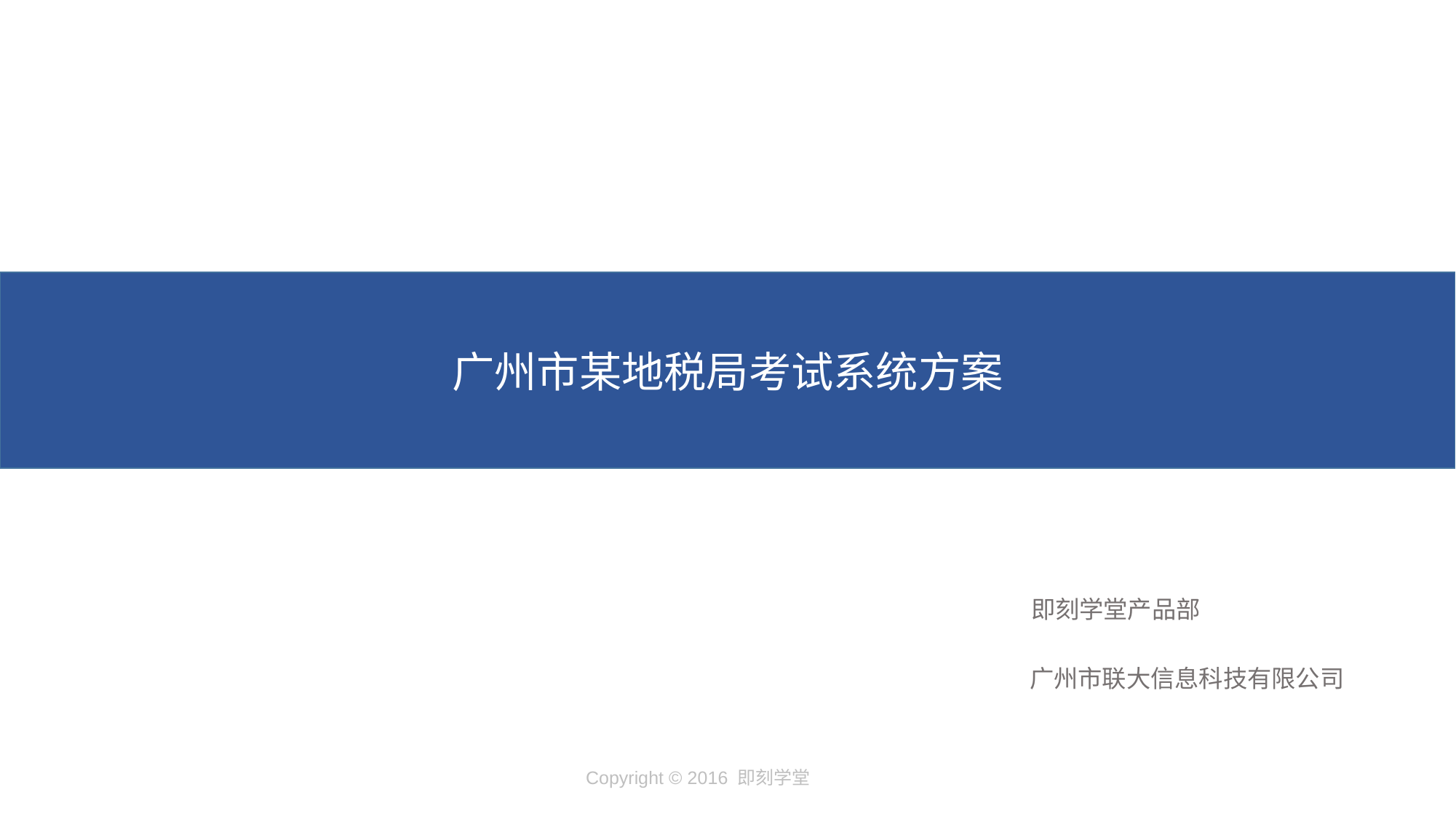

广州市某地税局考试系统方案
即刻学堂产品部
广州市联大信息科技有限公司
Copyright © 2016 即刻学堂